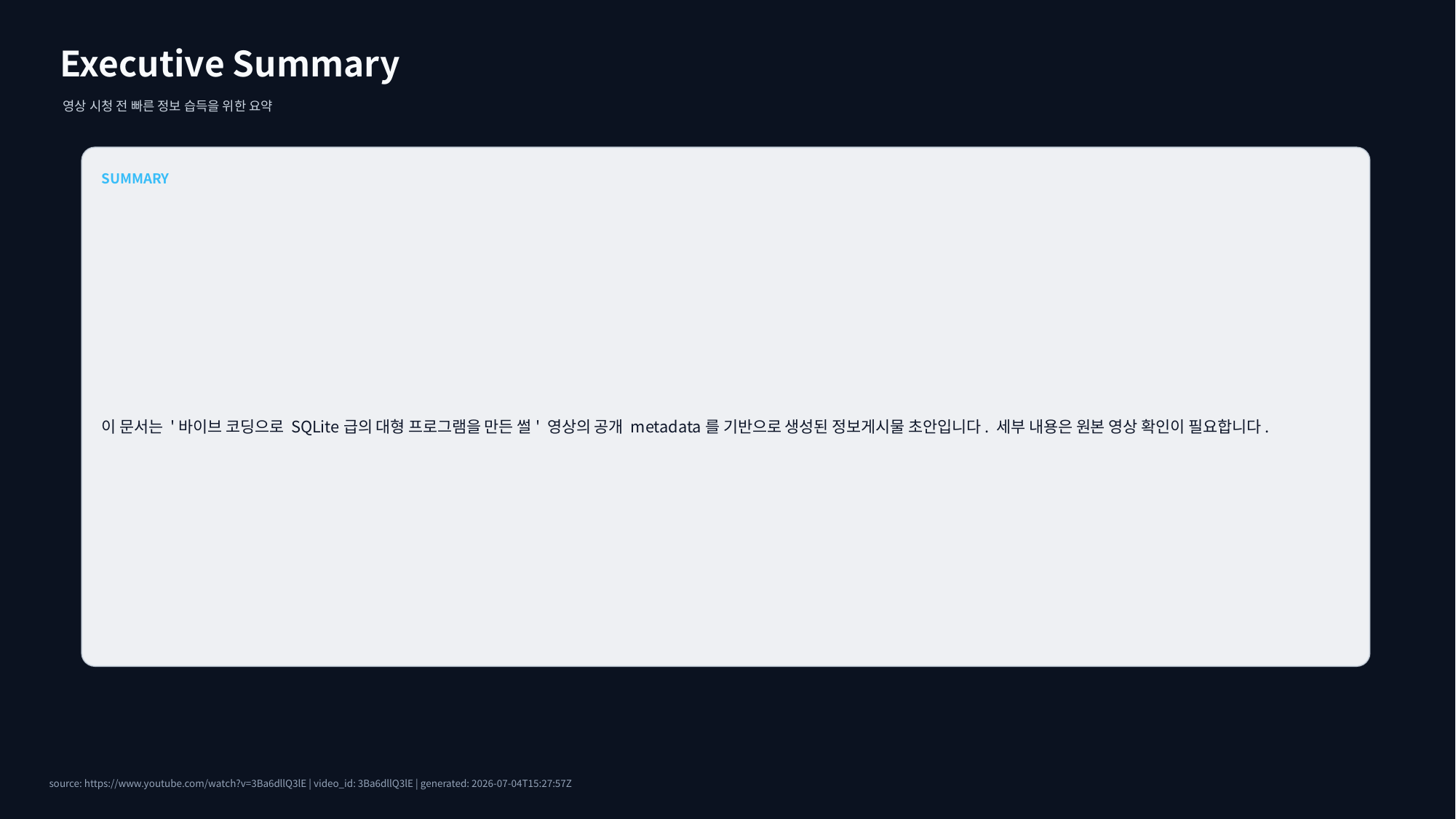

Executive Summary
영상 시청 전 빠른 정보 습득을 위한 요약

SUMMARY
이 문서는 '바이브 코딩으로 SQLite급의 대형 프로그램을 만든 썰' 영상의 공개 metadata를 기반으로 생성된 정보게시물 초안입니다. 세부 내용은 원본 영상 확인이 필요합니다.
source: https://www.youtube.com/watch?v=3Ba6dllQ3lE | video_id: 3Ba6dllQ3lE | generated: 2026-07-04T15:27:57Z